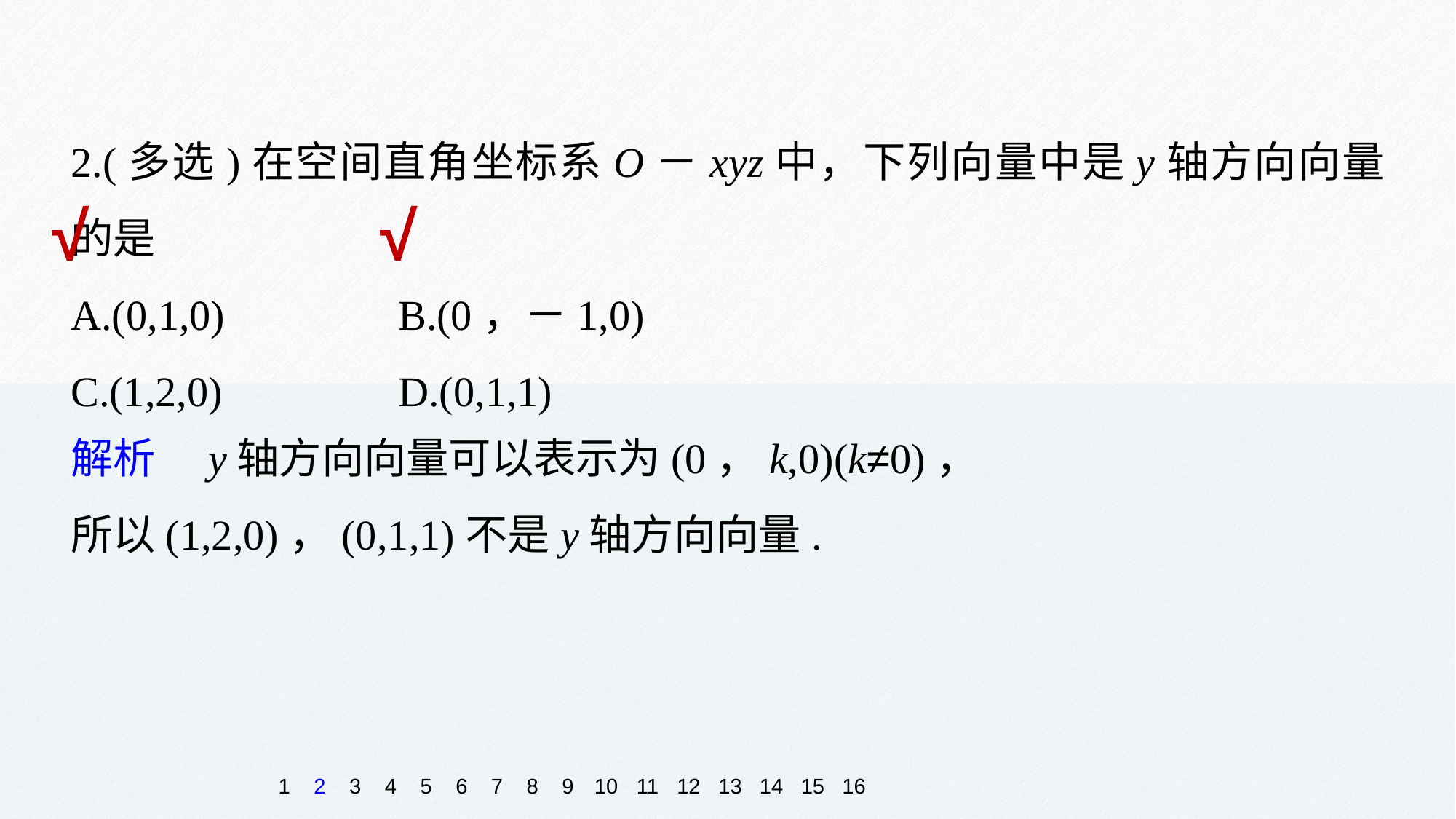

2.(多选)在空间直角坐标系O－xyz中，下列向量中是y轴方向向量的是
A.(0,1,0)  		B.(0，－1,0)
C.(1,2,0)  		D.(0,1,1)
√
√
解析　y轴方向向量可以表示为(0，k,0)(k≠0)，
所以(1,2,0)，(0,1,1)不是y轴方向向量.
1
2
3
4
5
6
7
8
9
10
11
12
13
14
15
16